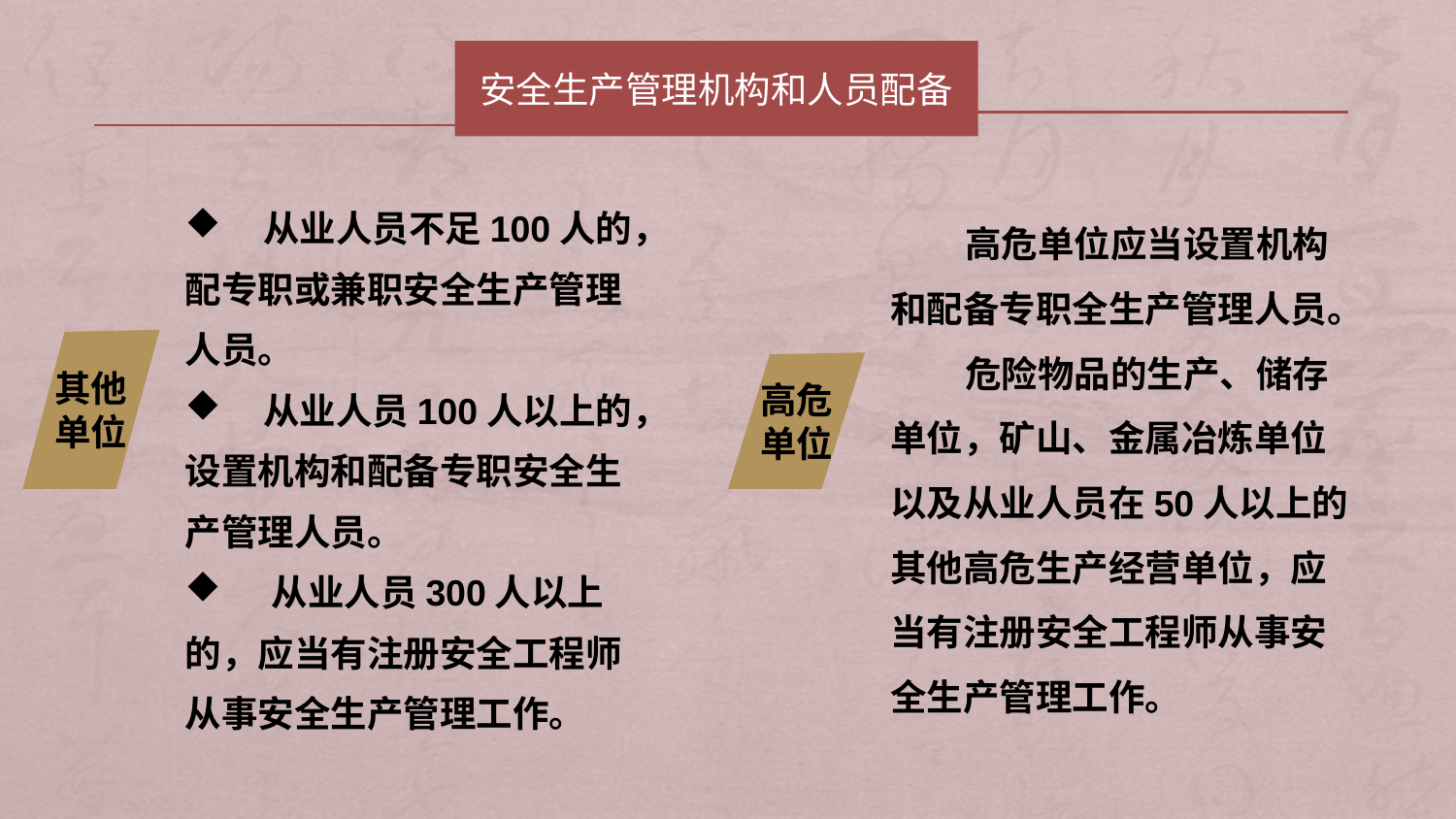

安全生产管理机构和人员配备

    从业人员不足100人的，配专职或兼职安全生产管理人员。
    从业人员100人以上的，设置机构和配备专职安全生产管理人员。
     从业人员300人以上的，应当有注册安全工程师从事安全生产管理工作。
        高危单位应当设置机构和配备专职全生产管理人员。
        危险物品的生产、储存单位，矿山、金属冶炼单位以及从业人员在50人以上的其他高危生产经营单位，应当有注册安全工程师从事安全生产管理工作。
其他单位
高危单位